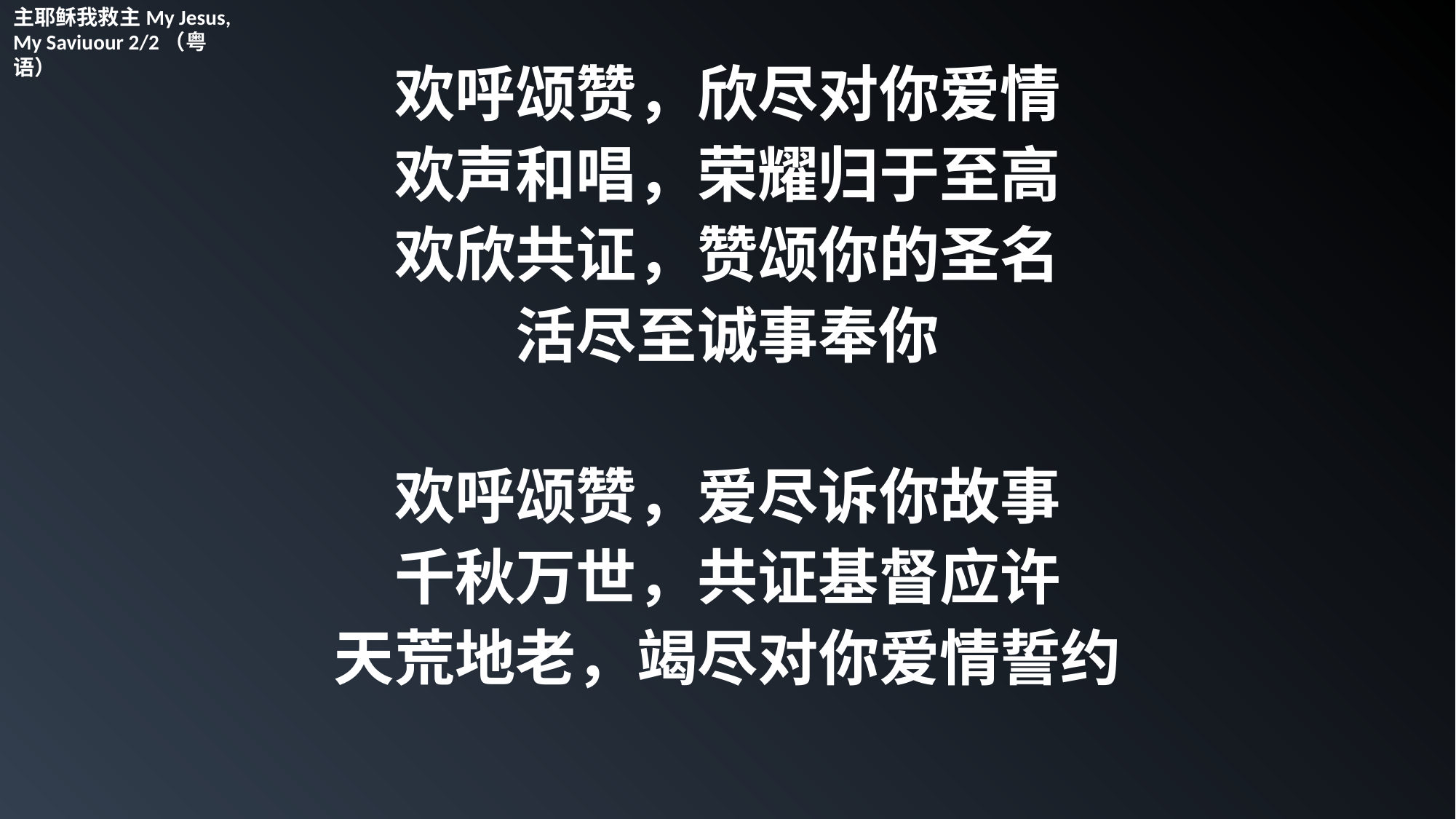

主耶稣我救主My Jesus, My Saviuour 2/2（粤语）
欢呼颂赞，欣尽对你爱情
欢声和唱，荣耀归于至高
欢欣共证，赞颂你的圣名
活尽至诚事奉你

欢呼颂赞，爱尽诉你故事
千秋万世，共证基督应许
天荒地老，竭尽对你爱情誓约